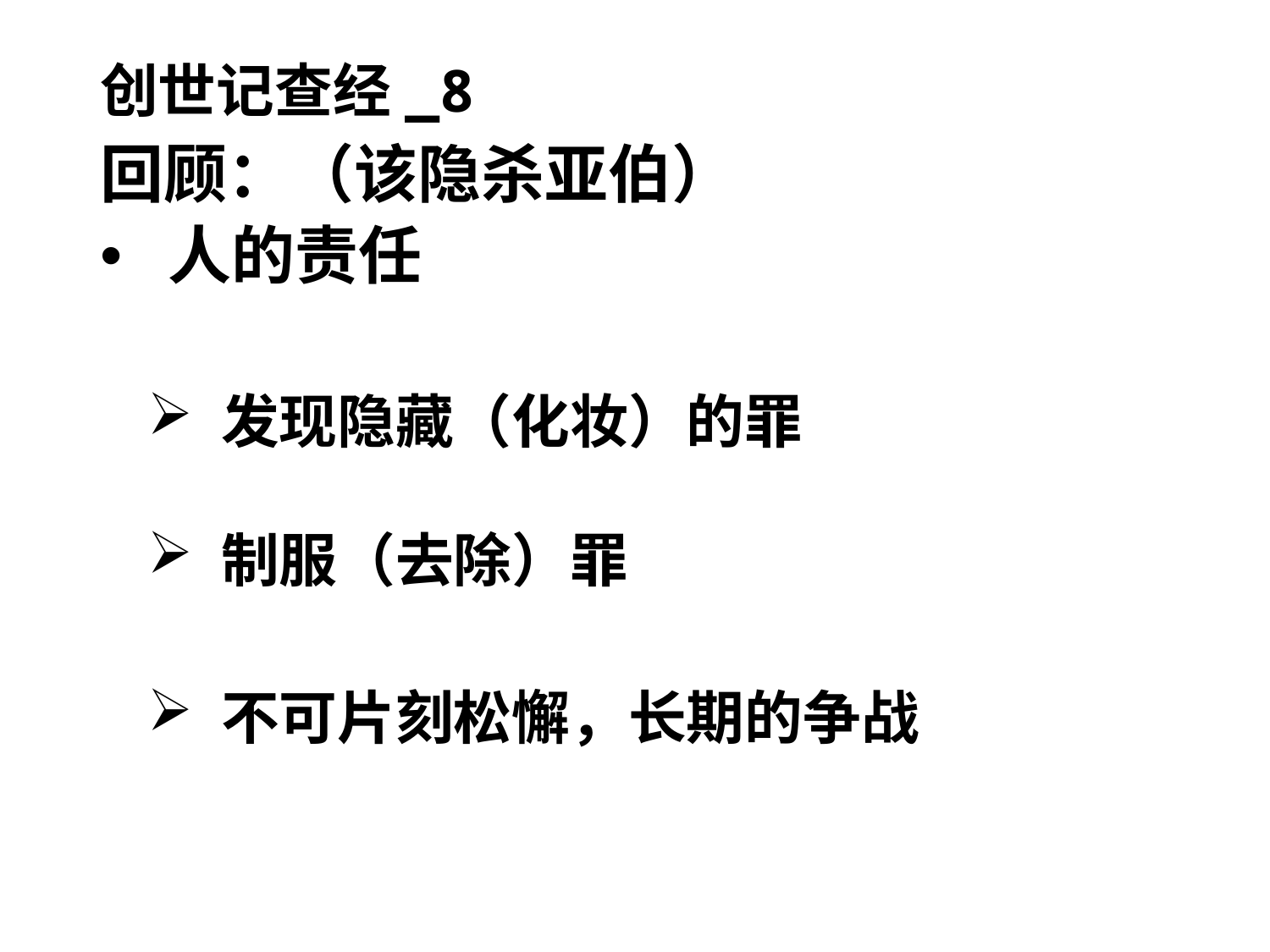

# 创世记查经_8
回顾：（该隐杀亚伯）
  人的责任

 发现隐藏（化妆）的罪

 制服（去除）罪

 不可片刻松懈，长期的争战